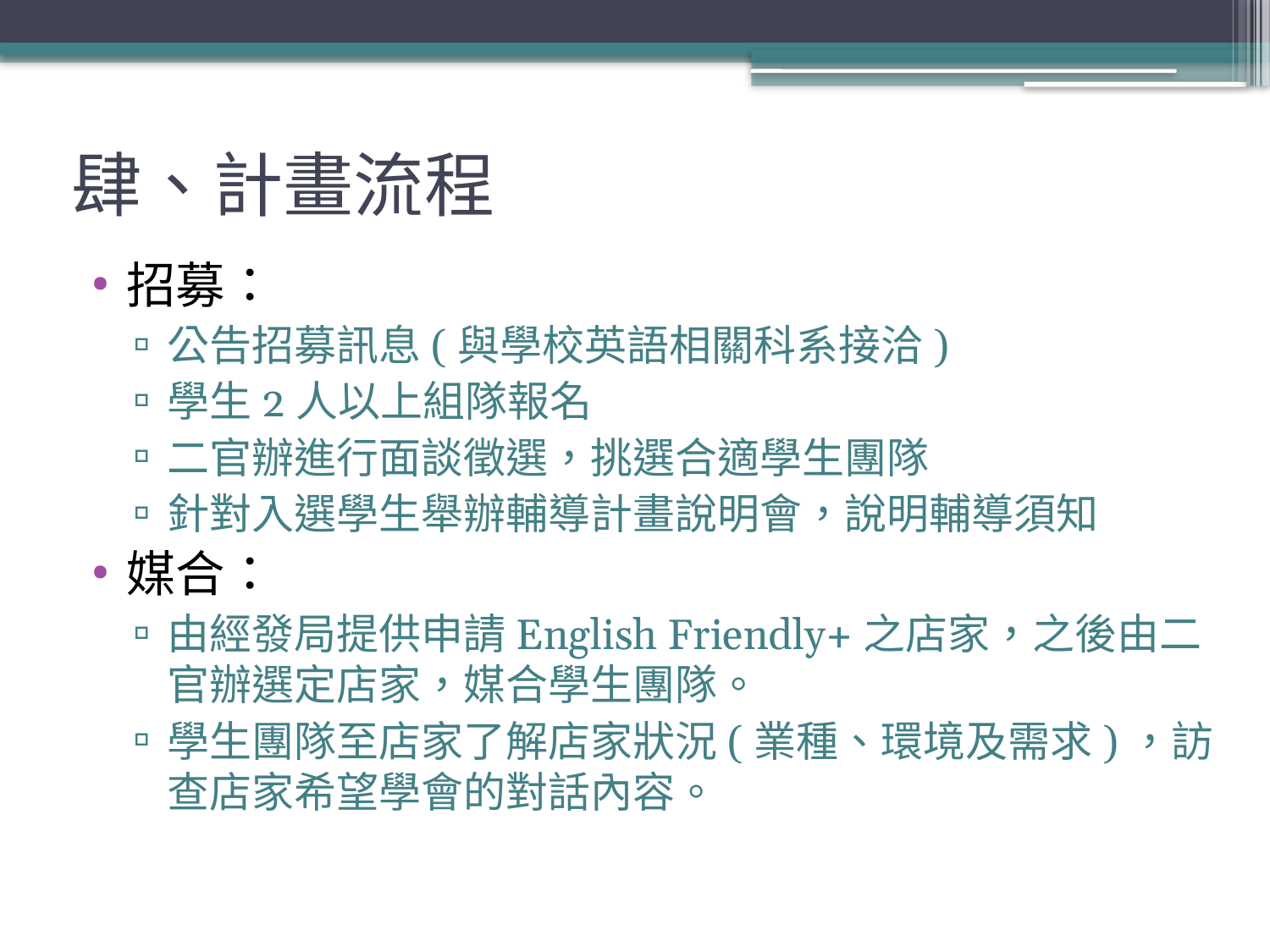

# 肆、計畫流程
招募：
公告招募訊息(與學校英語相關科系接洽)
學生2人以上組隊報名
二官辦進行面談徵選，挑選合適學生團隊
針對入選學生舉辦輔導計畫說明會，說明輔導須知
媒合：
由經發局提供申請English Friendly+之店家，之後由二官辦選定店家，媒合學生團隊。
學生團隊至店家了解店家狀況(業種、環境及需求)，訪查店家希望學會的對話內容。